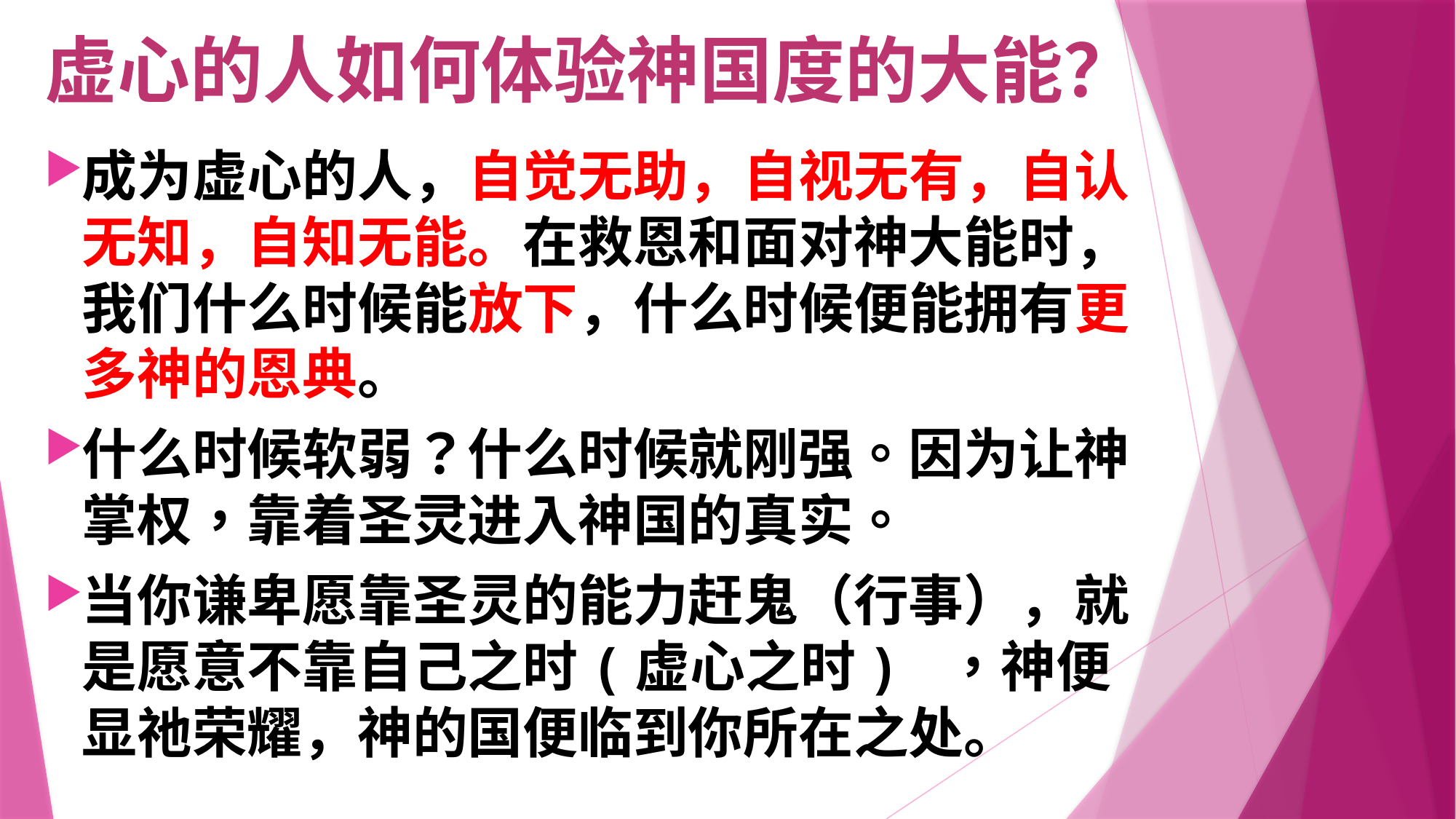

# 虚心的人如何体验神国度的大能？
成为虚心的人，自觉无助，自视无有，自认无知，自知无能。在救恩和面对神大能时，我们什么时候能放下，什么时候便能拥有更多神的恩典。
什么时候软弱？什么时候就刚强。因为让神掌权，靠着圣灵进入神国的真实。
当你谦卑愿靠圣灵的能力赶鬼（行事），就是愿意不靠自己之时(虚心之时) ，神便显祂荣耀，神的国便临到你所在之处。